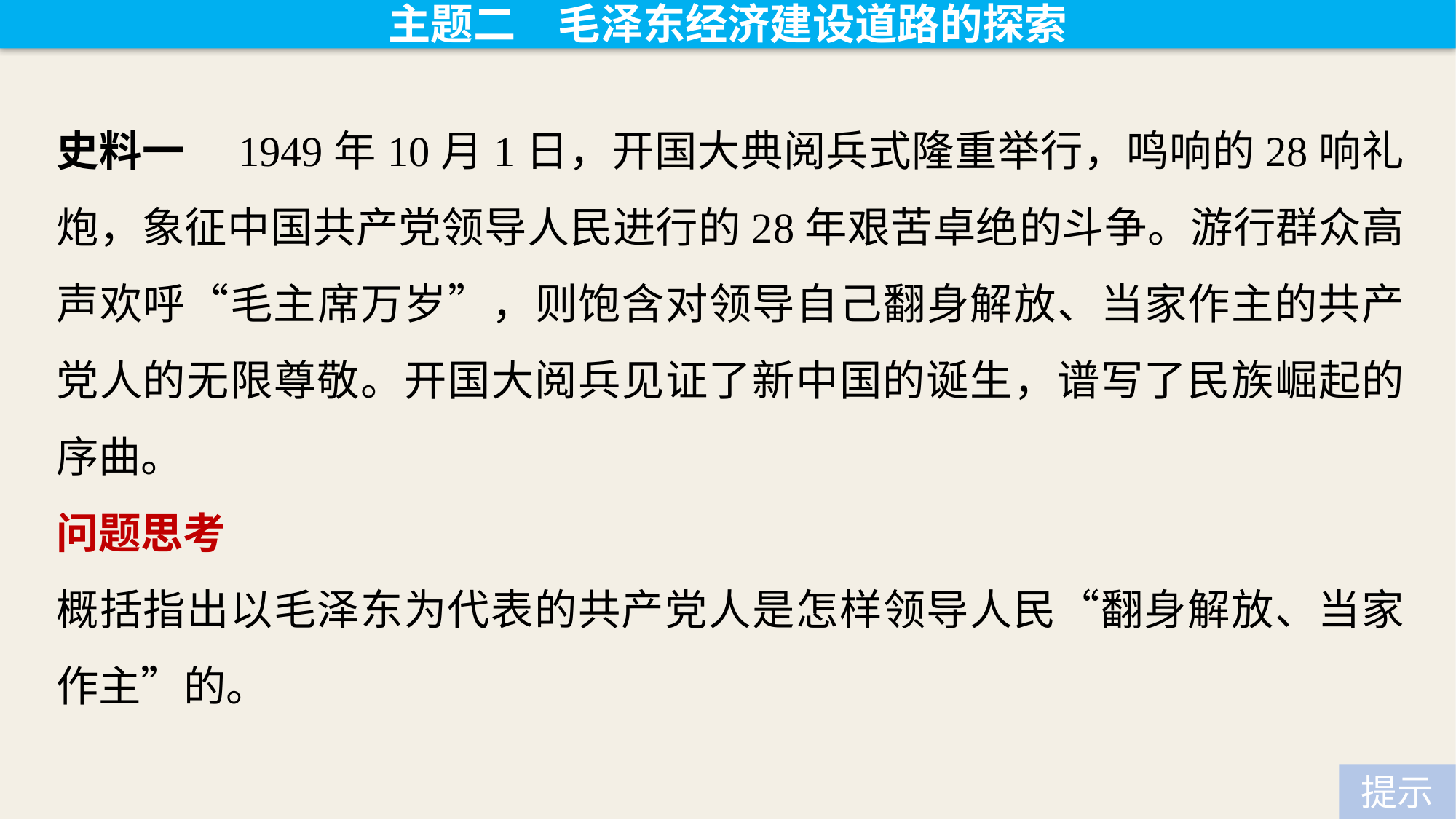

主题二　毛泽东经济建设道路的探索
史料一　1949年10月1日，开国大典阅兵式隆重举行，鸣响的28响礼炮，象征中国共产党领导人民进行的28年艰苦卓绝的斗争。游行群众高声欢呼“毛主席万岁”，则饱含对领导自己翻身解放、当家作主的共产党人的无限尊敬。开国大阅兵见证了新中国的诞生，谱写了民族崛起的序曲。
问题思考
概括指出以毛泽东为代表的共产党人是怎样领导人民“翻身解放、当家作主”的。
提示